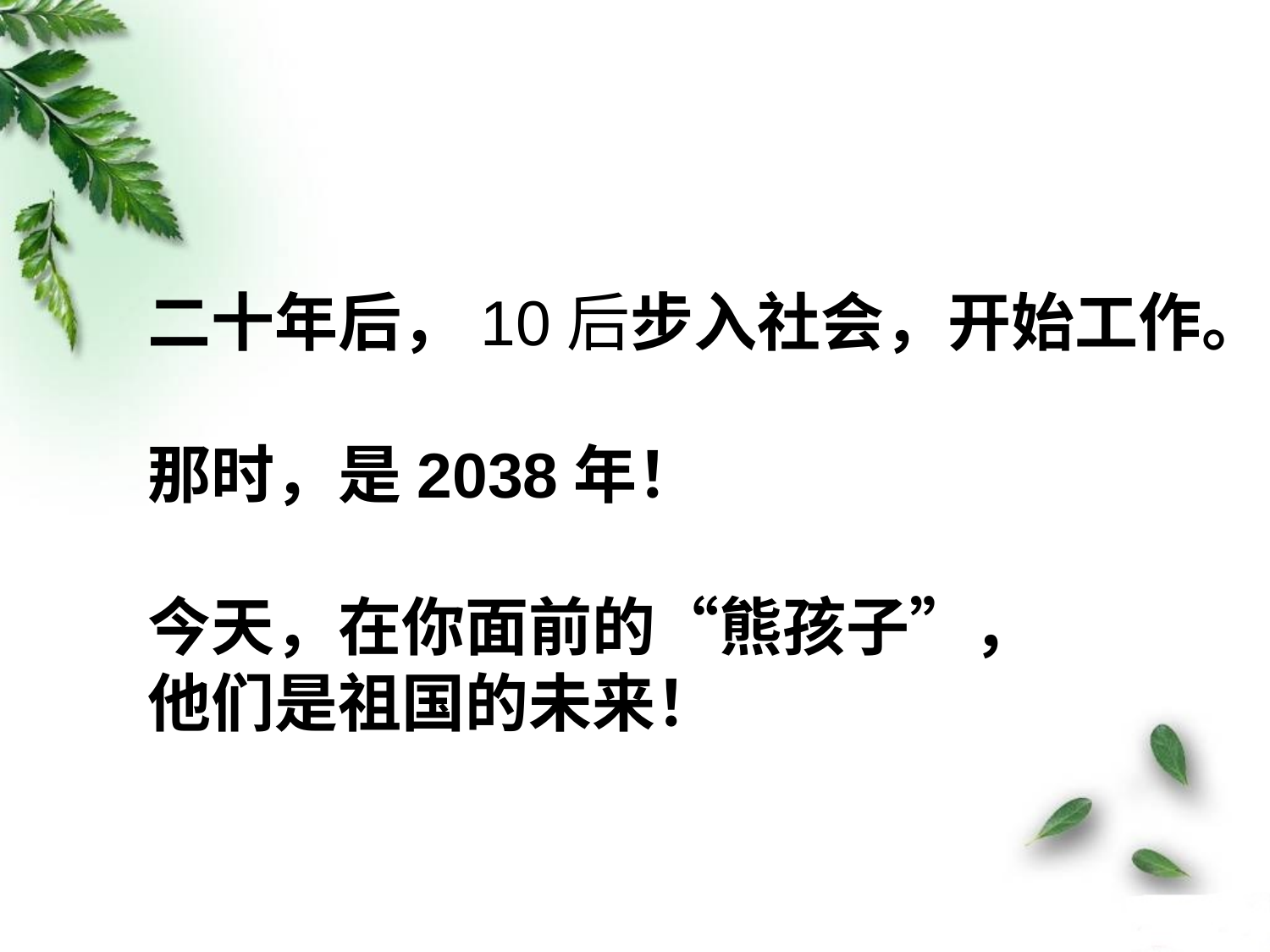

二十年后，10后步入社会，开始工作。

那时，是2038年！

今天，在你面前的“熊孩子”，
他们是祖国的未来！